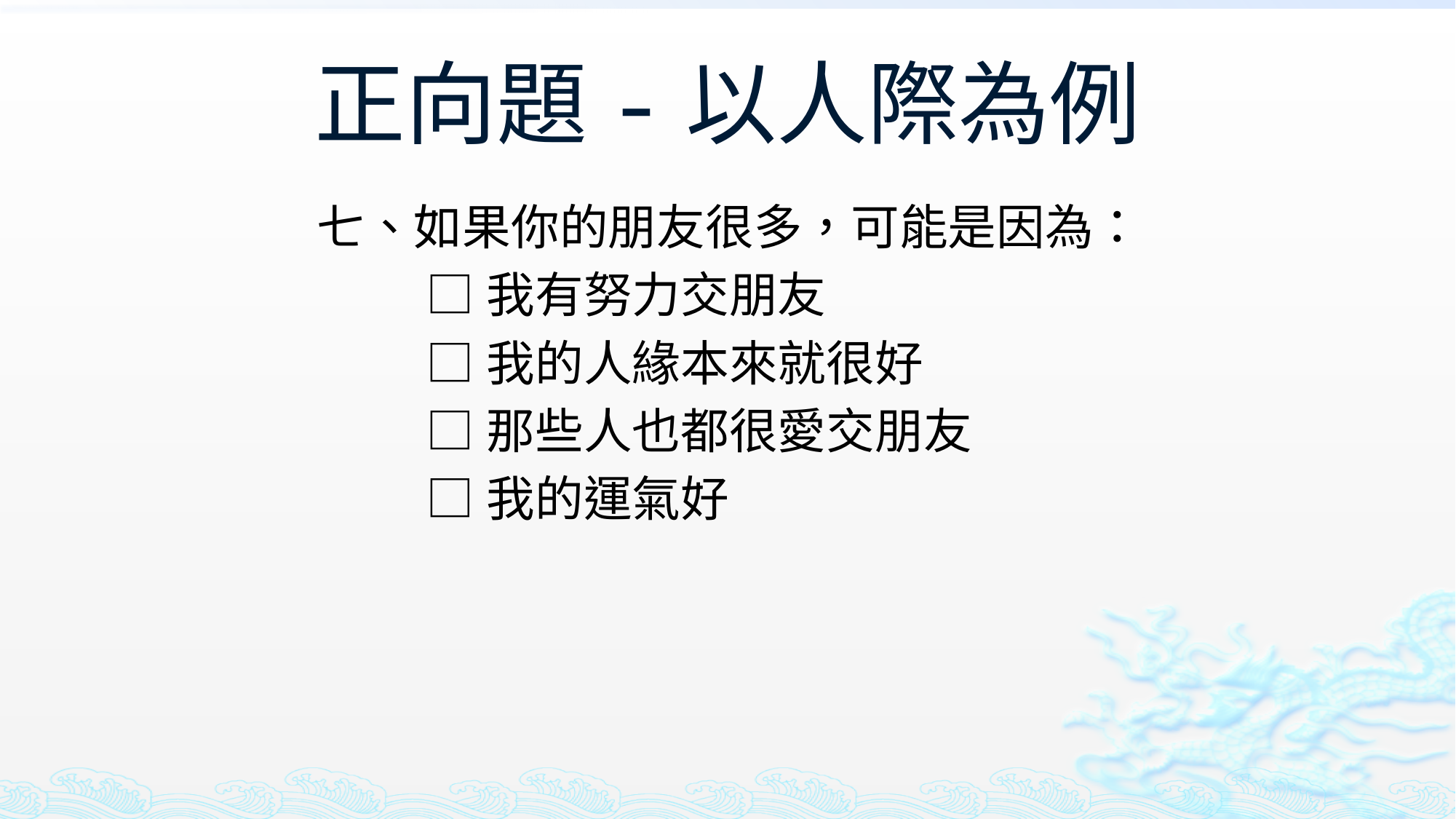

# 正向題-以人際為例
七、如果你的朋友很多，可能是因為：
□我有努力交朋友
□我的人緣本來就很好
□那些人也都很愛交朋友
□我的運氣好